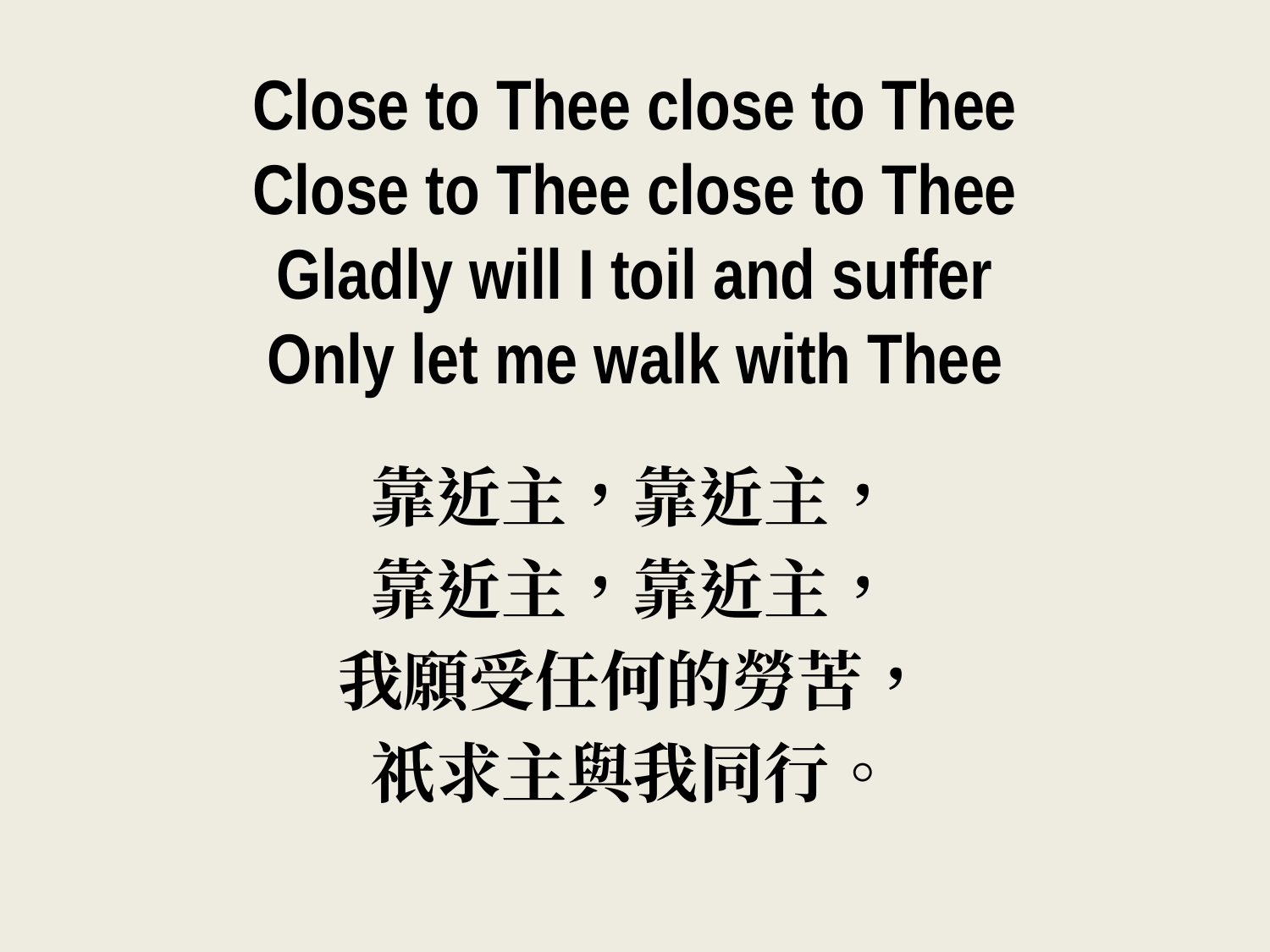

Close to Thee close to Thee
Close to Thee close to Thee
Gladly will I toil and suffer
Only let me walk with Thee
靠近主，靠近主，
靠近主，靠近主，
我願受任何的勞苦，
祇求主與我同行。